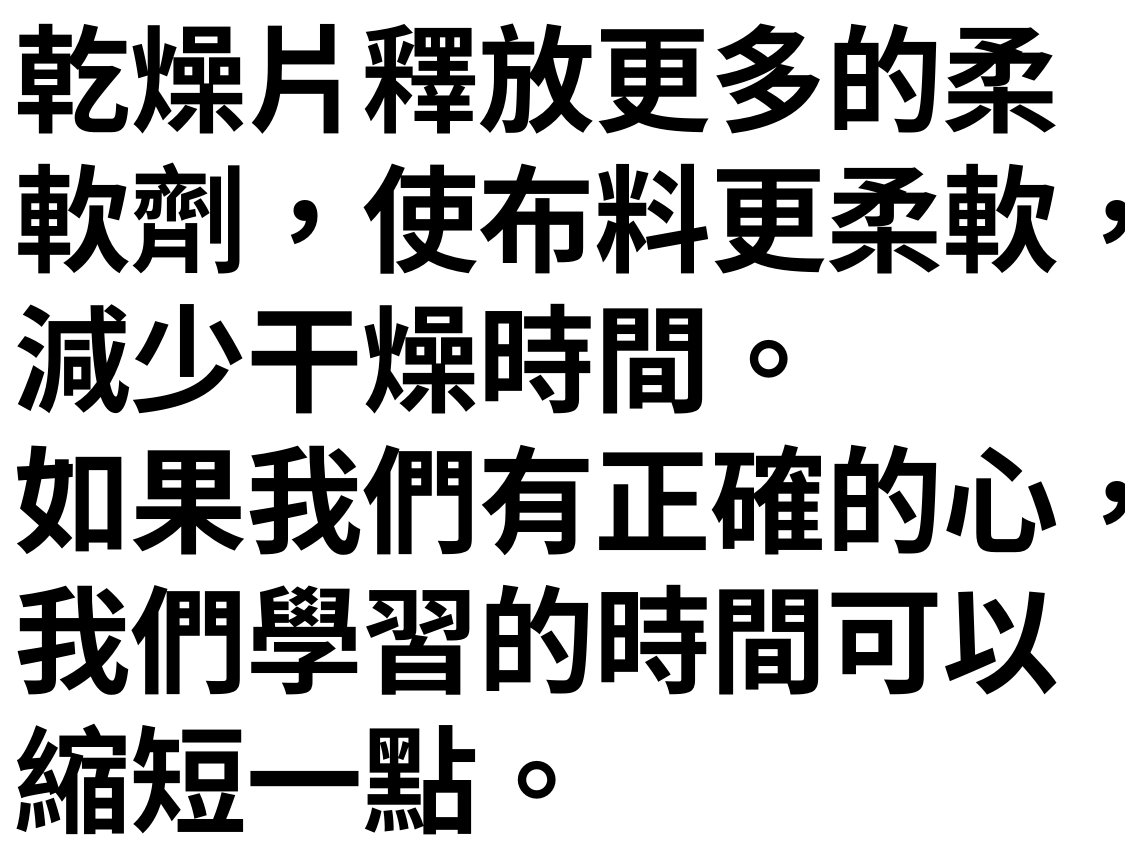

乾燥片釋放更多的柔軟劑，使布料更柔軟，減少干燥時間。
如果我們有正確的心，我們學習的時間可以縮短一點。